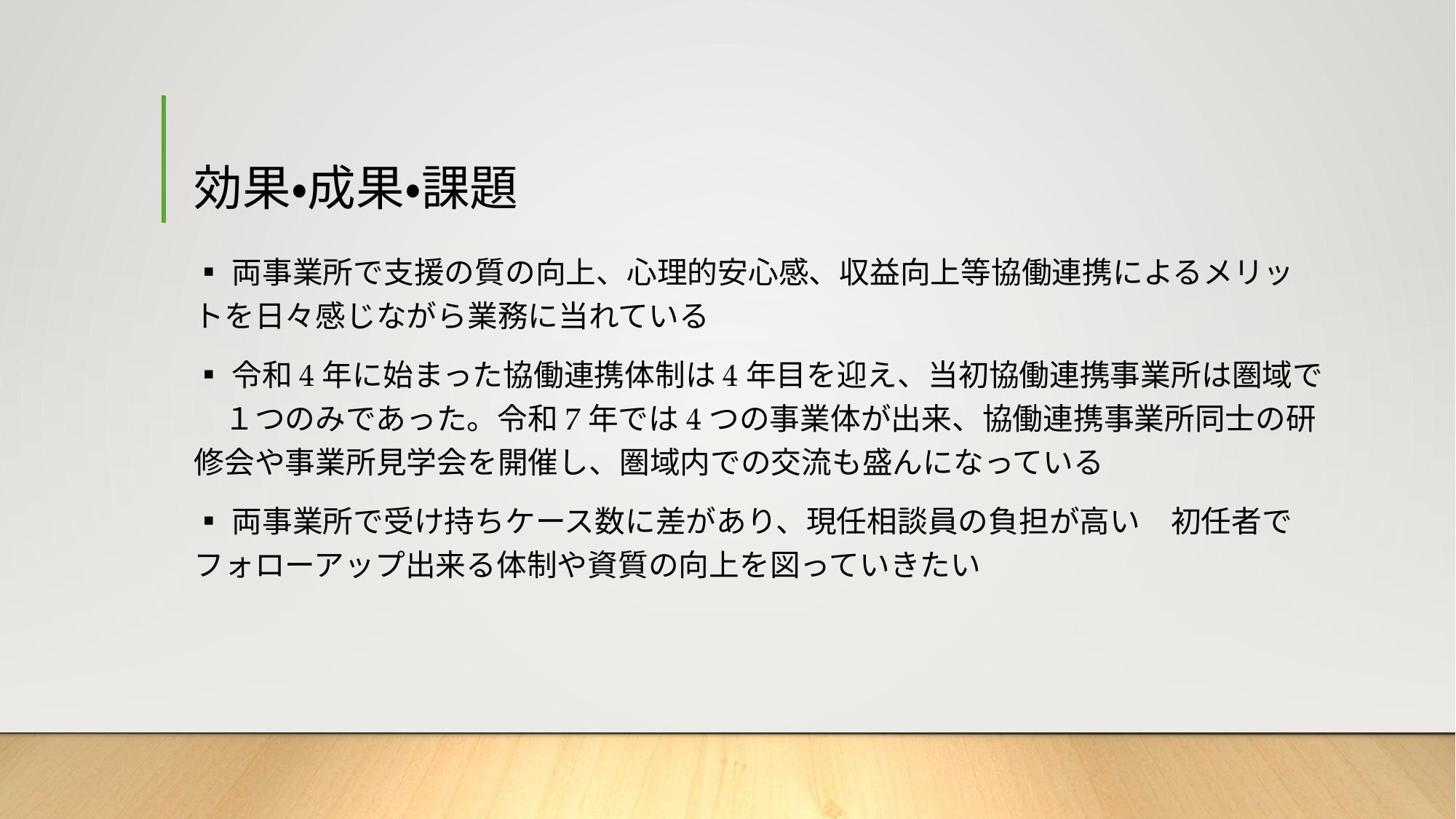

# 効果・成果・課題
▪両事業所で支援の質の向上、心理的安心感、収益向上等協働連携によるメリットを日々感じながら業務に当れている
▪令和4年に始まった協働連携体制は4年目を迎え、当初協働連携事業所は圏域で　１つのみであった。令和7年では4つの事業体が出来、協働連携事業所同士の研修会や事業所見学会を開催し、圏域内での交流も盛んになっている
▪両事業所で受け持ちケース数に差があり、現任相談員の負担が高い　初任者でフォローアップ出来る体制や資質の向上を図っていきたい